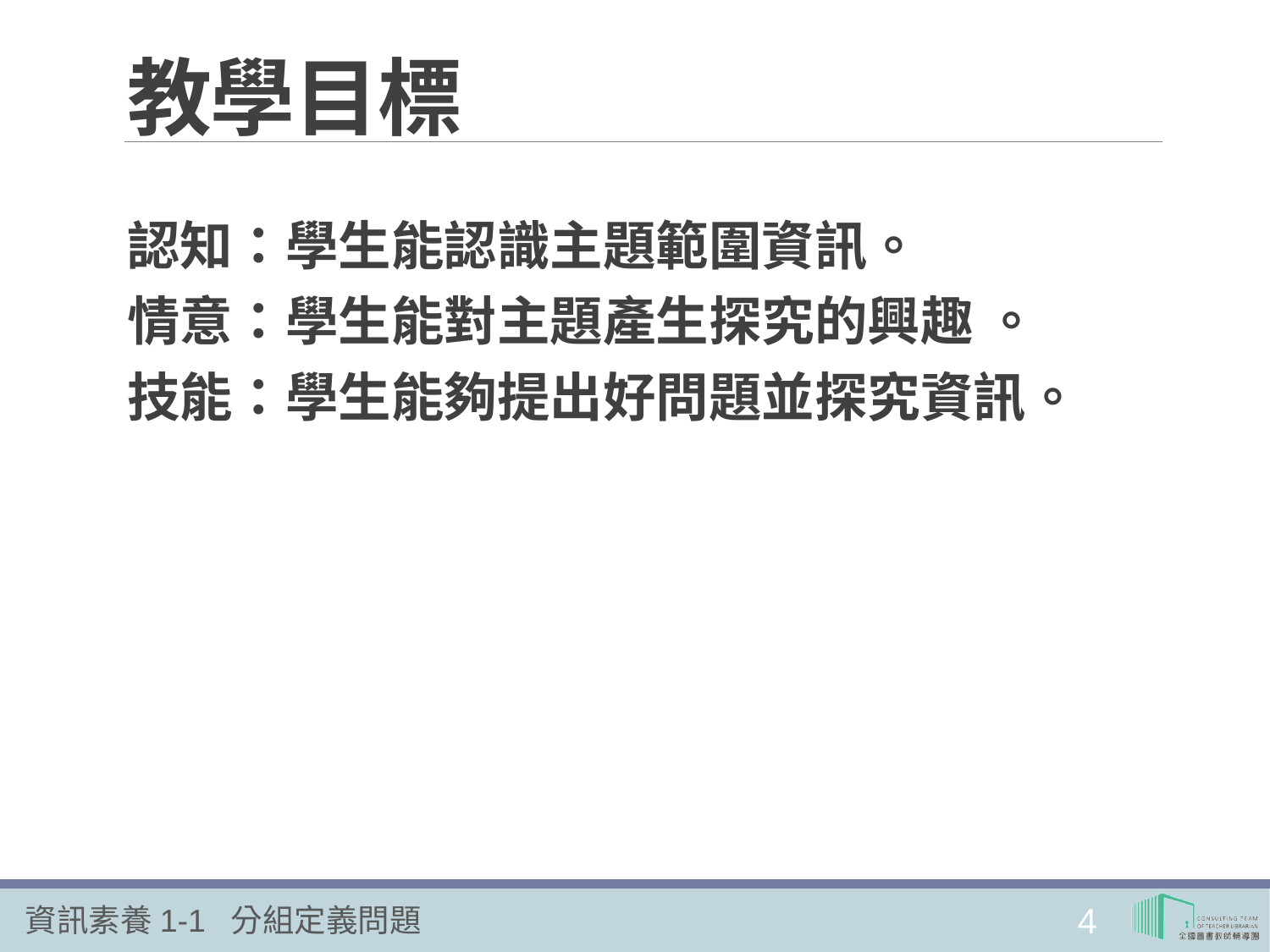

# 教學目標
認知：學生能認識主題範圍資訊。
情意：學生能對主題產生探究的興趣 。
技能：學生能夠提出好問題並探究資訊。